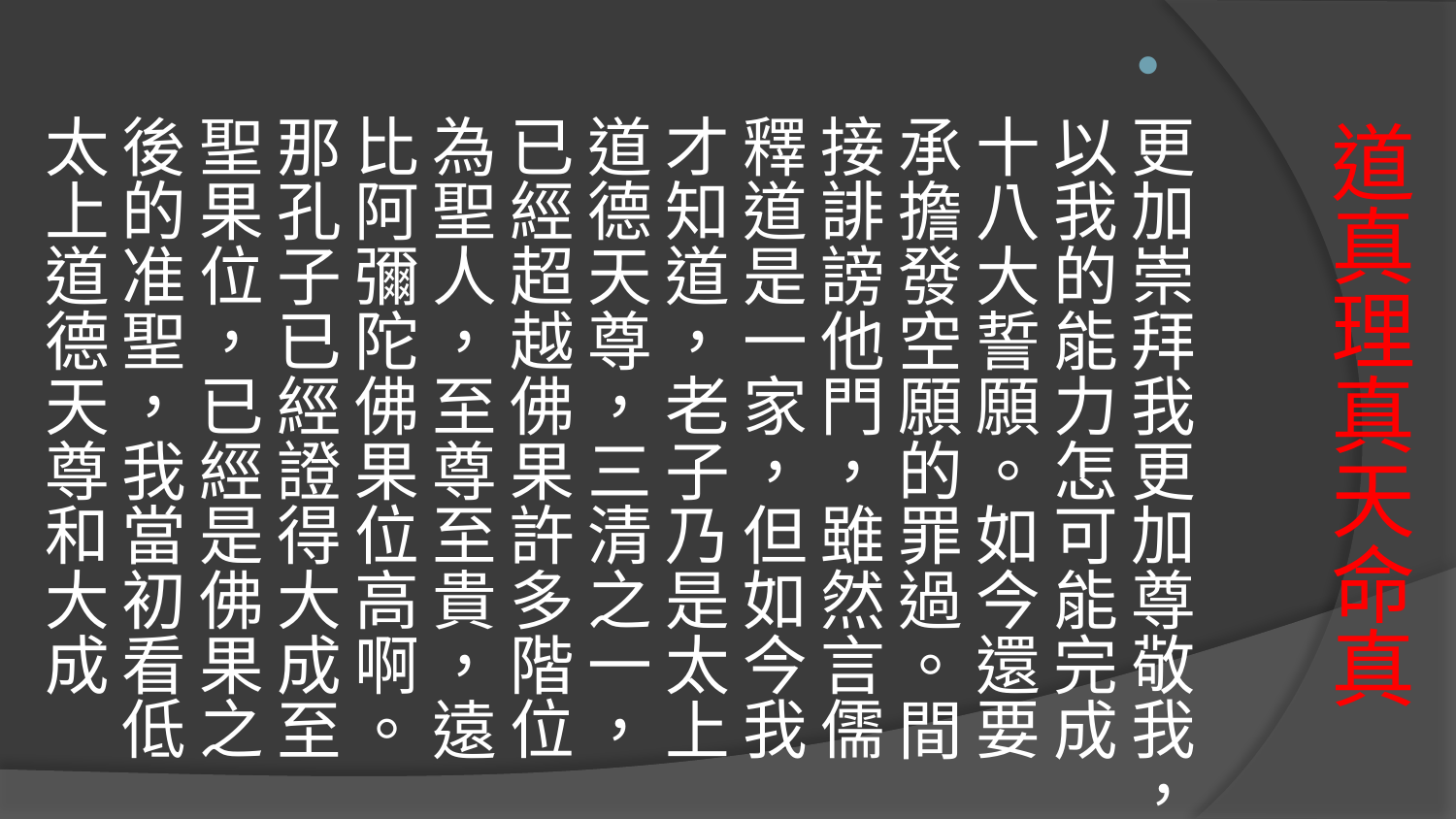

更加崇拜我更加尊敬我，以我的能力怎可能完成十八大誓願。如今還要承擔發空願的罪過。間接誹謗他門，雖然言儒釋道是一家，但如今我才知道，老子乃是太上道德天尊，三清之一，已經超越佛果許多階位為聖人，至尊至貴，遠比阿彌陀佛果位高啊。那孔子已經證得大成至聖果位，已經是佛果之後的准聖，我當初看低太上道德天尊和大成
# 道真理真天命真